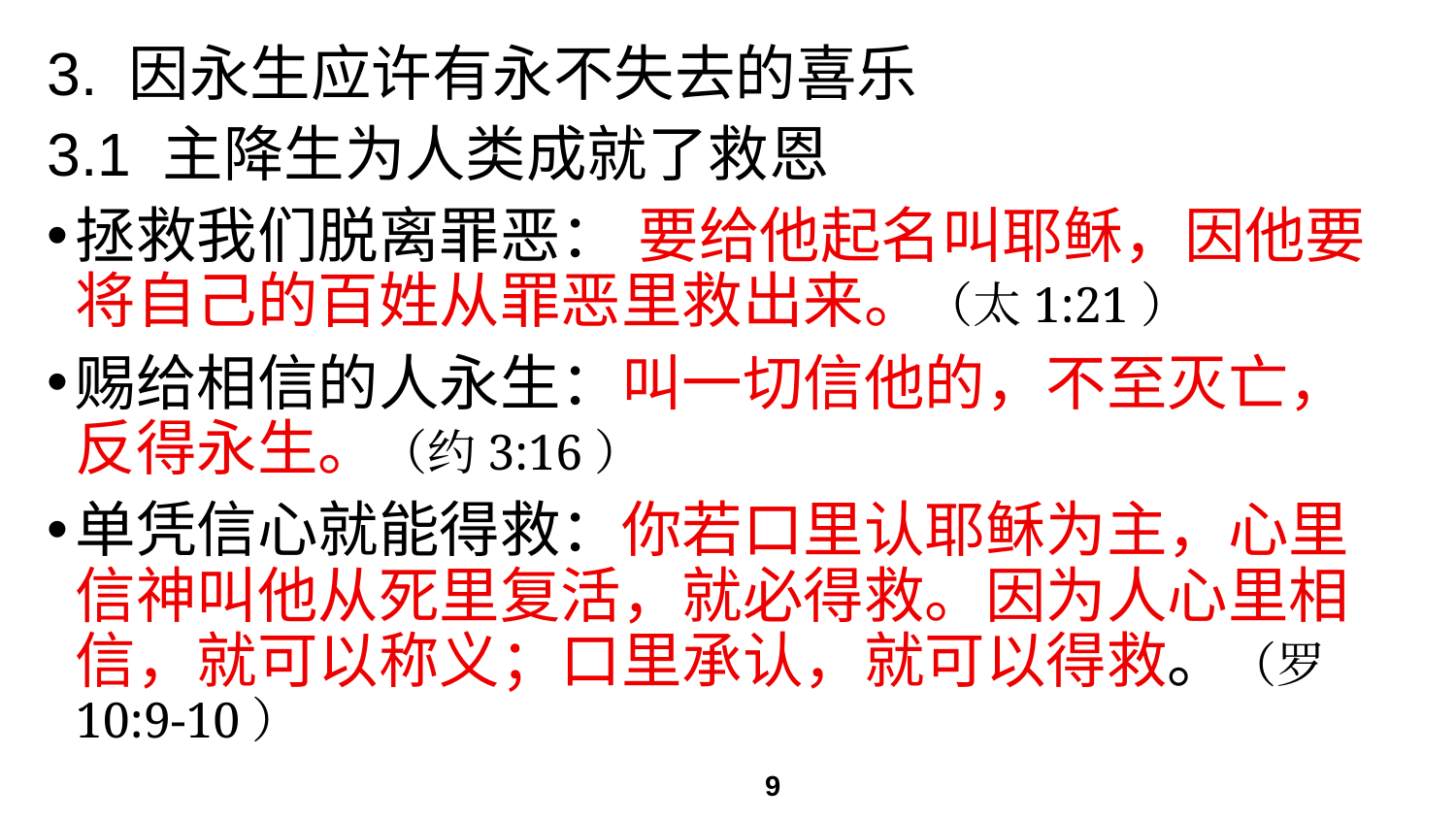

# 3. 因永生应许有永不失去的喜乐
3.1 主降生为人类成就了救恩
拯救我们脱离罪恶： 要给他起名叫耶稣，因他要将自己的百姓从罪恶里救出来。（太1:21）
赐给相信的人永生：叫一切信他的，不至灭亡，反得永生。（约3:16）
单凭信心就能得救：你若口里认耶稣为主，心里信神叫他从死里复活，就必得救。因为人心里相信，就可以称义；口里承认，就可以得救。（罗10:9-10）
9